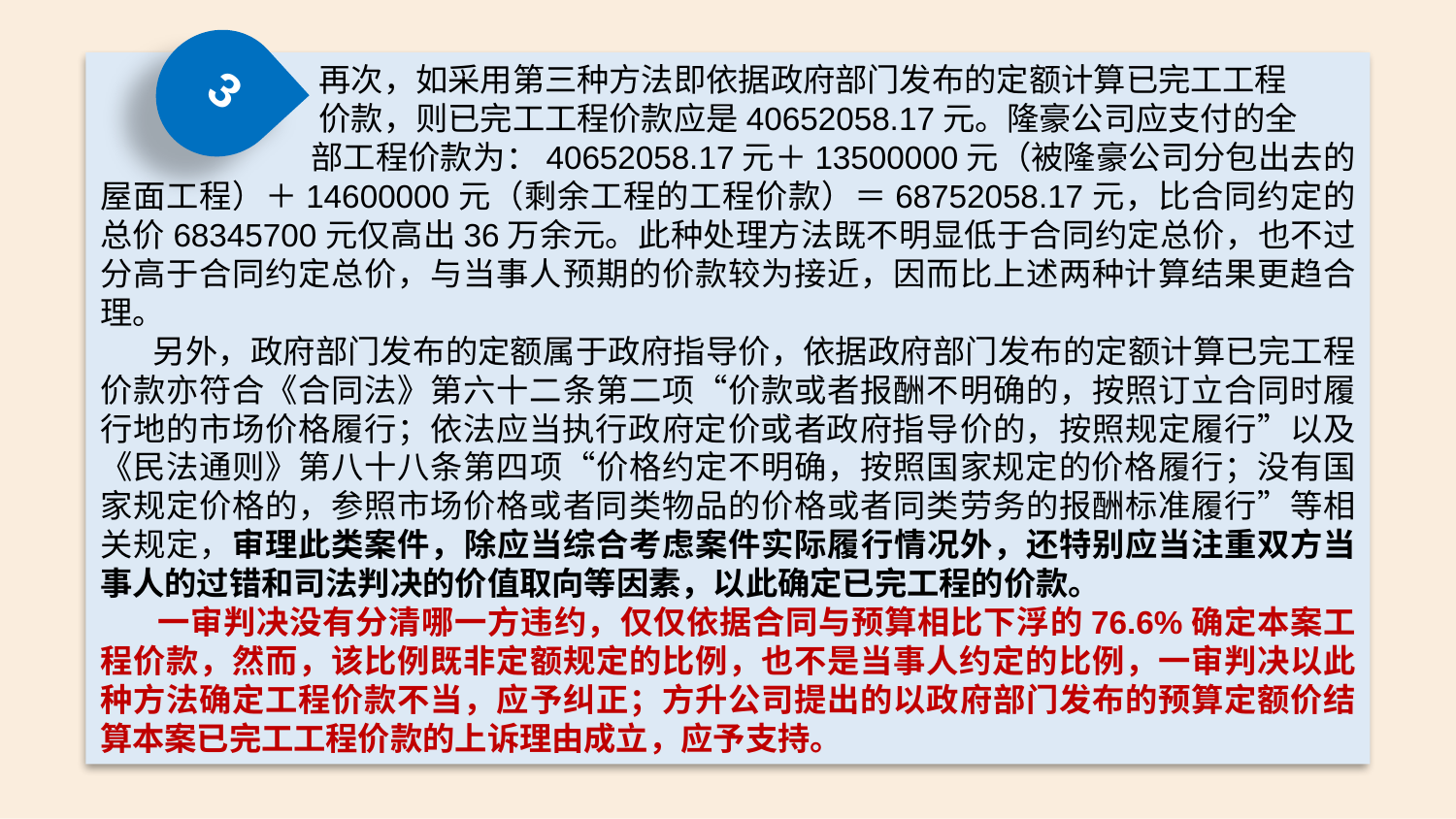

3
                             再次，如采用第三种方法即依据政府部门发布的定额计算已完工工程
                             价款，则已完工工程价款应是40652058.17元。隆豪公司应支付的全
                           部工程价款为：40652058.17元＋13500000元（被隆豪公司分包出去的屋面工程）＋14600000元（剩余工程的工程价款）＝68752058.17元，比合同约定的总价68345700元仅高出36万余元。此种处理方法既不明显低于合同约定总价，也不过分高于合同约定总价，与当事人预期的价款较为接近，因而比上述两种计算结果更趋合理。
      另外，政府部门发布的定额属于政府指导价，依据政府部门发布的定额计算已完工程价款亦符合《合同法》第六十二条第二项“价款或者报酬不明确的，按照订立合同时履行地的市场价格履行；依法应当执行政府定价或者政府指导价的，按照规定履行”以及《民法通则》第八十八条第四项“价格约定不明确，按照国家规定的价格履行；没有国家规定价格的，参照市场价格或者同类物品的价格或者同类劳务的报酬标准履行”等相关规定，审理此类案件，除应当综合考虑案件实际履行情况外，还特别应当注重双方当事人的过错和司法判决的价值取向等因素，以此确定已完工程的价款。
      一审判决没有分清哪一方违约，仅仅依据合同与预算相比下浮的76.6%确定本案工程价款，然而，该比例既非定额规定的比例，也不是当事人约定的比例，一审判决以此种方法确定工程价款不当，应予纠正；方升公司提出的以政府部门发布的预算定额价结算本案已完工工程价款的上诉理由成立，应予支持。